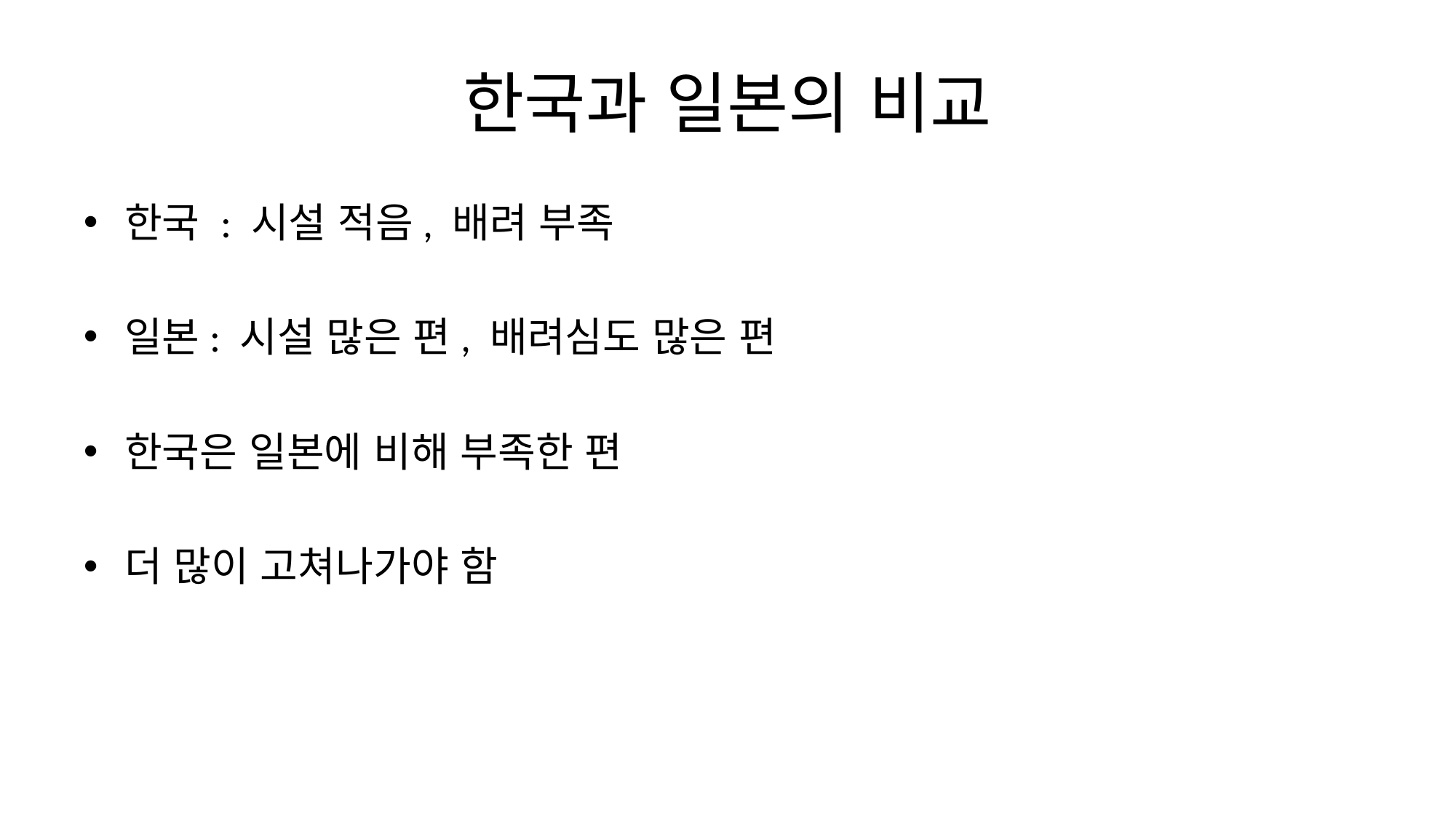

# 한국과 일본의 비교
한국 : 시설 적음, 배려 부족

일본: 시설 많은 편, 배려심도 많은 편

한국은 일본에 비해 부족한 편

더 많이 고쳐나가야 함